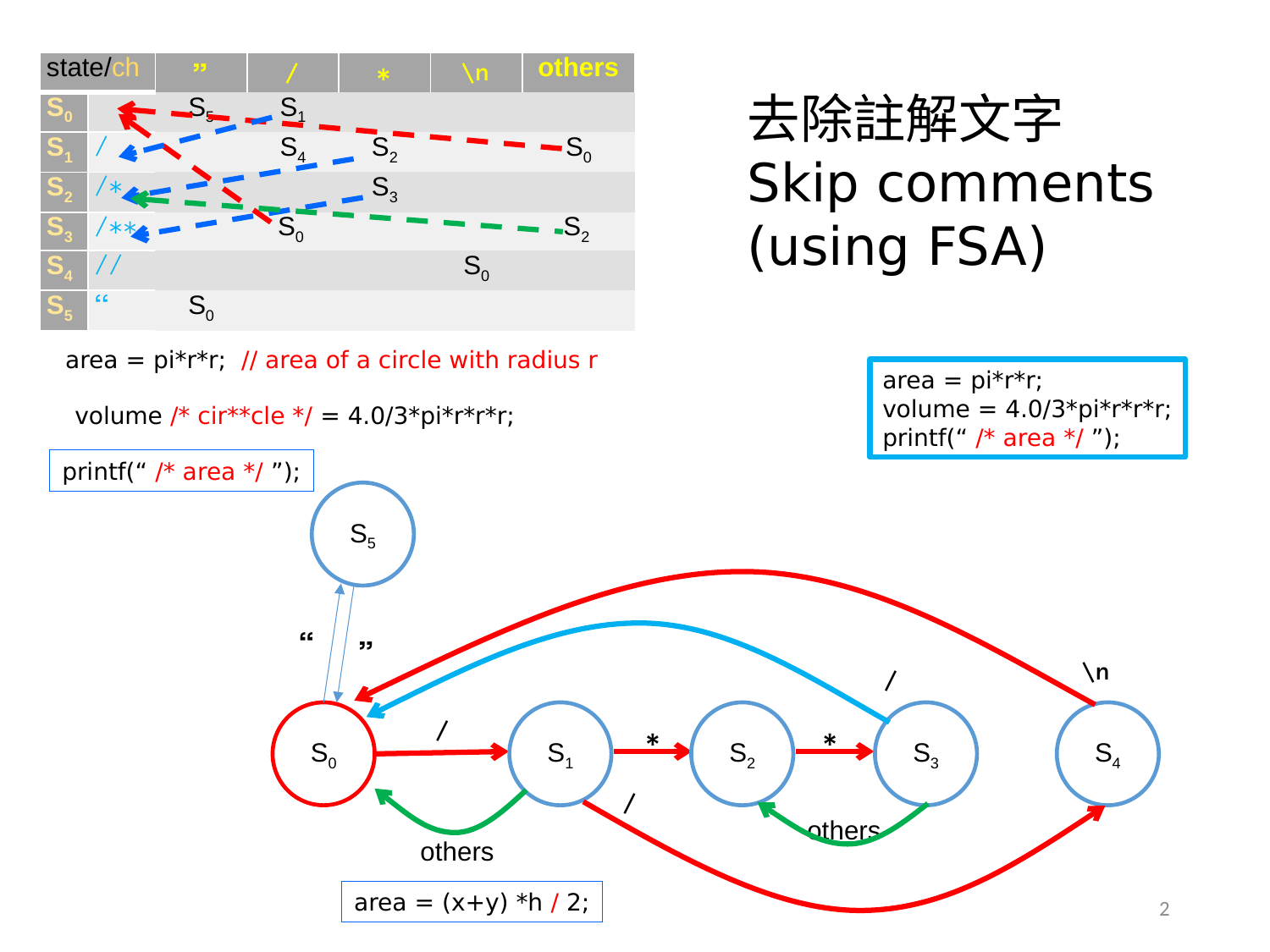

| state/ch |  | ” | / | \* | \n | others |
| --- | --- | --- | --- | --- | --- | --- |
| S0 |  | S5 | S1 |  |  |  |
| S1 | / |  | S4 | S2 |  | S0 |
| S2 | /\* |  |  | S3 |  |  |
| S3 | /\*\* |  | S0 |  |  | S2 |
| S4 | // |  |  |  | S0 |  |
| S5 | “ | S0 |  |  |  |  |
去除註解文字
Skip comments
(using FSA)
area = pi*r*r;  // area of a circle with radius r
area = pi*r*r;
volume = 4.0/3*pi*r*r*r;
printf(“ /* area */ ”);
volume /* cir**cle */ = 4.0/3*pi*r*r*r;
printf(“ /* area */ ”);
S5

“
”

\n
/
/
S0
S1
S2
S3
S4
*
*
/

others

others
area = (x+y) *h / 2;
2